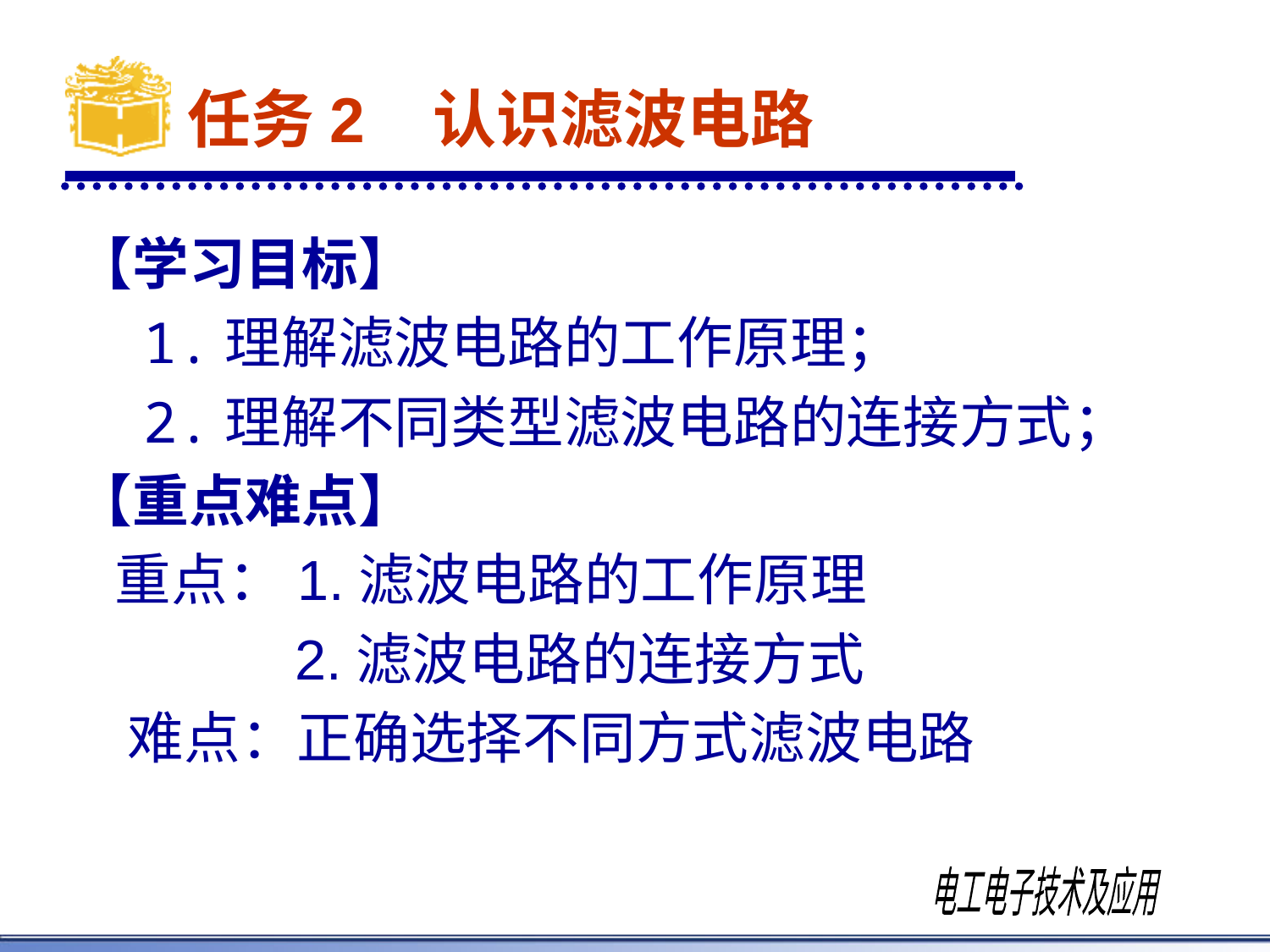

# 任务2   认识滤波电路
【学习目标】
  1.理解滤波电路的工作原理；
  2.理解不同类型滤波电路的连接方式；
【重点难点】
  重点：1.滤波电路的工作原理
              2.滤波电路的连接方式
   难点：正确选择不同方式滤波电路